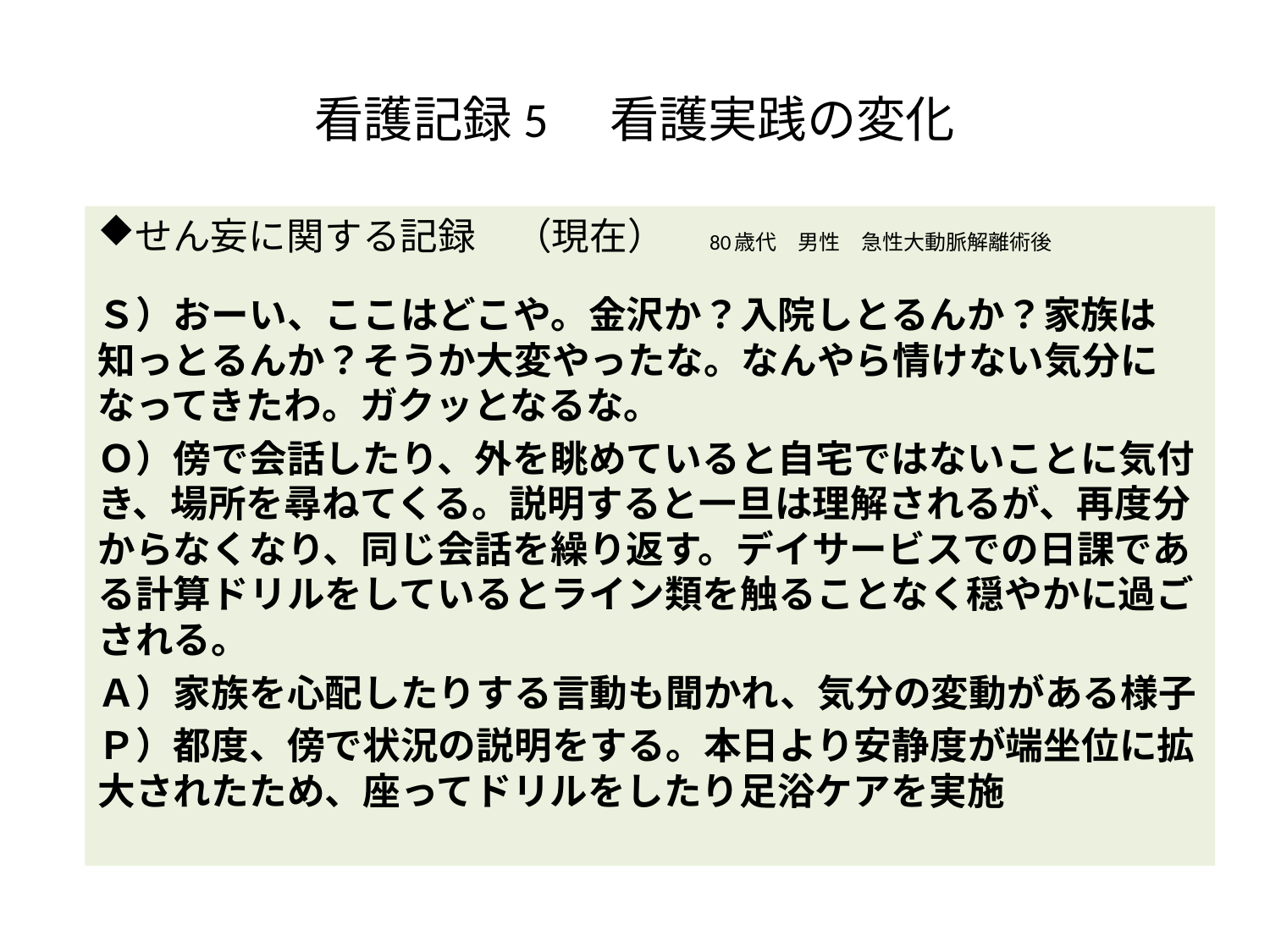

# 看護記録5　看護実践の変化
せん妄に関する記録　（現在）　80歳代　男性　急性大動脈解離術後
Ｓ）おーい、ここはどこや。金沢か？入院しとるんか？家族は知っとるんか？そうか大変やったな。なんやら情けない気分になってきたわ。ガクッとなるな。
Ｏ）傍で会話したり、外を眺めていると自宅ではないことに気付き、場所を尋ねてくる。説明すると一旦は理解されるが、再度分からなくなり、同じ会話を繰り返す。デイサービスでの日課である計算ドリルをしているとライン類を触ることなく穏やかに過ごされる。
Ａ）家族を心配したりする言動も聞かれ、気分の変動がある様子
Ｐ）都度、傍で状況の説明をする。本日より安静度が端坐位に拡大されたため、座ってドリルをしたり足浴ケアを実施